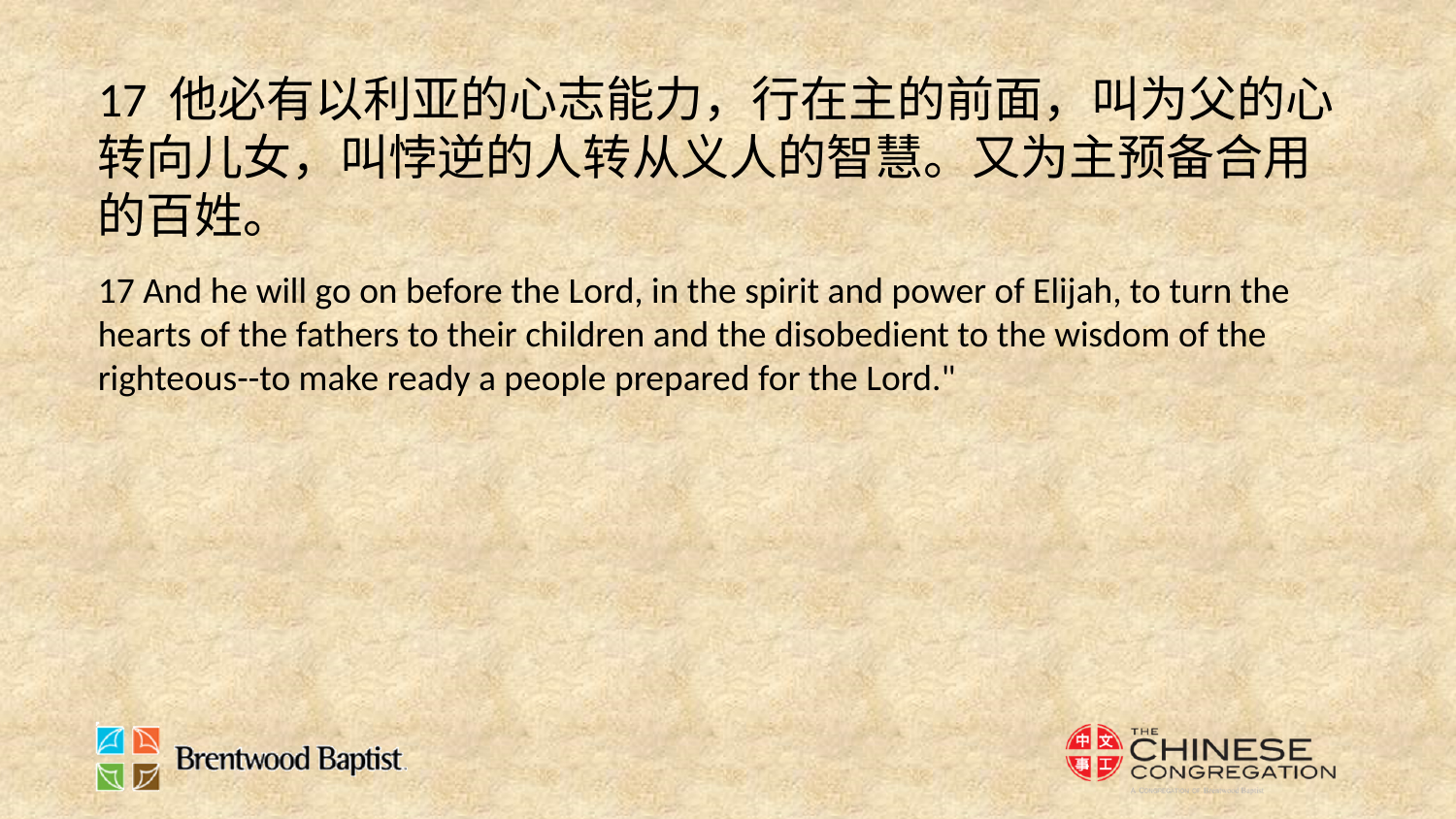

17 他必有以利亚的心志能力，行在主的前面，叫为父的心转向儿女，叫悖逆的人转从义人的智慧。又为主预备合用的百姓。

17 And he will go on before the Lord, in the spirit and power of Elijah, to turn the hearts of the fathers to their children and the disobedient to the wisdom of the righteous--to make ready a people prepared for the Lord."